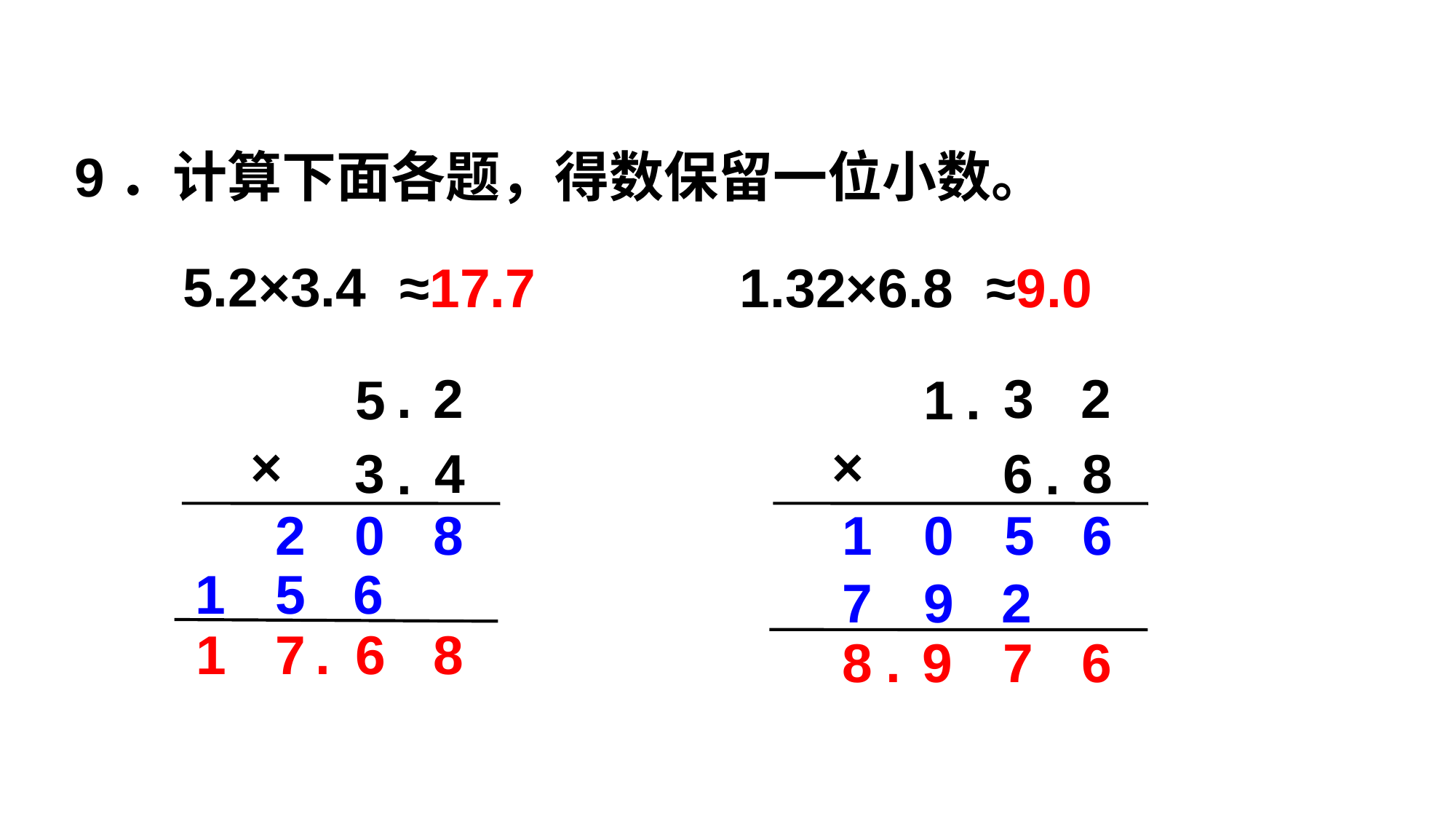

9．计算下面各题，得数保留一位小数。
5.2×3.4
≈17.7
1.32×6.8
≈9.0
.
2
5
×
3
4
.
3
2
.
1
×
6
8
.
2
0
8
1
0
5
6
1
5
6
7
9
2
1
7
.
6
8
8
.
9
7
6